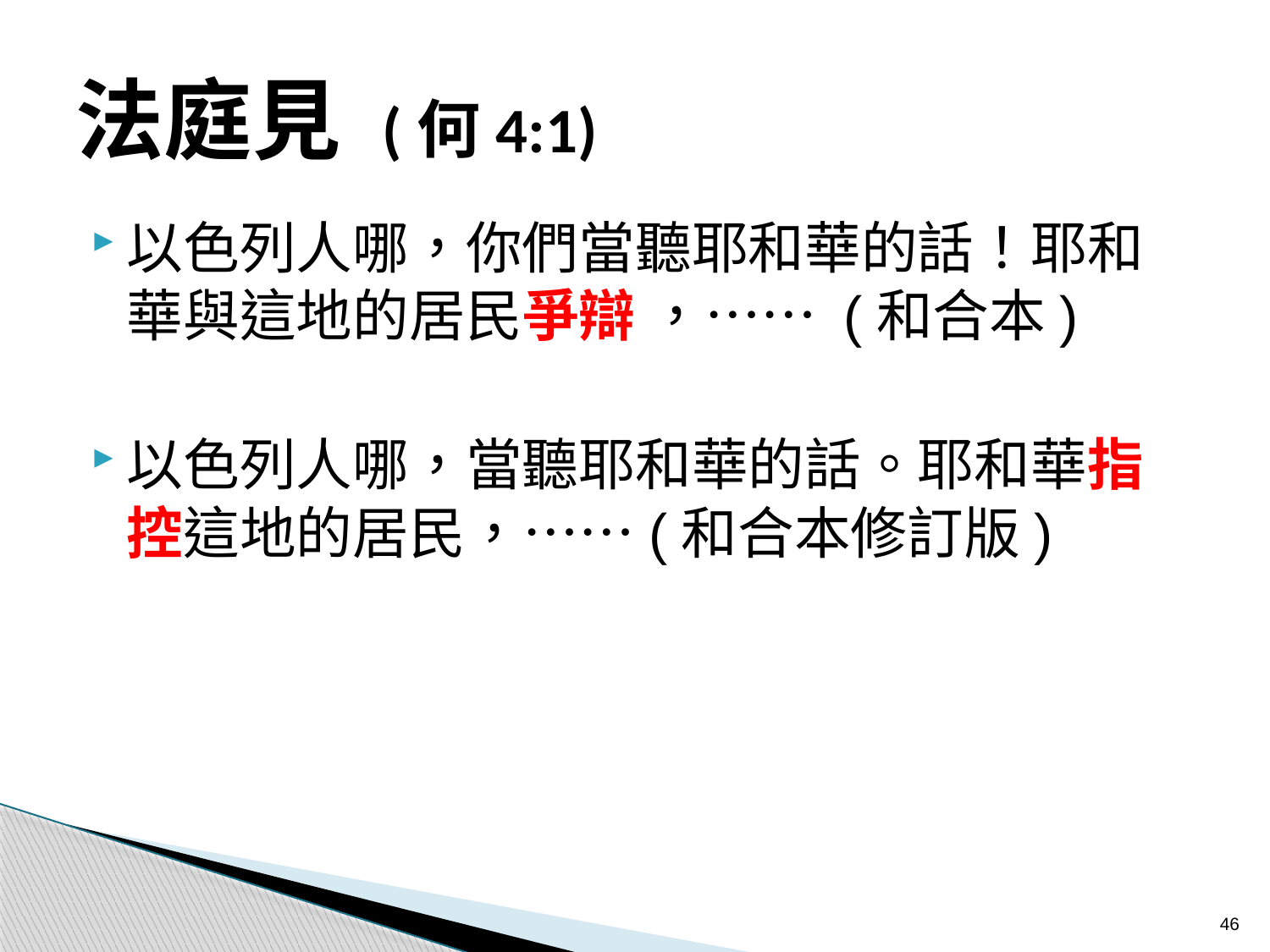

# 法庭見 (何4:1)
以色列人哪，你們當聽耶和華的話！耶和華與這地的居民爭辯 ，…… (和合本)

以色列人哪，當聽耶和華的話。耶和華指控這地的居民，……(和合本修訂版)
46